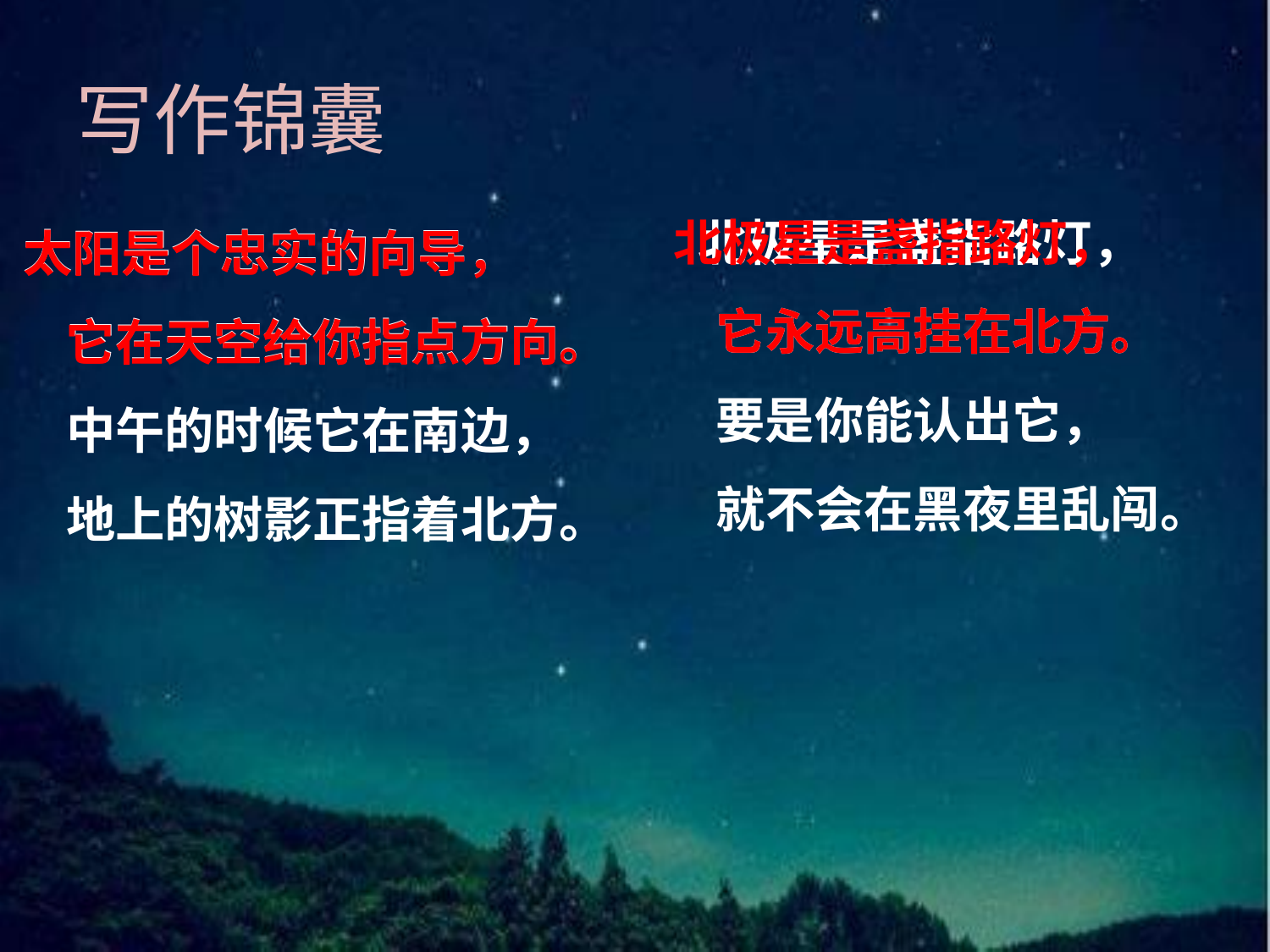

# 写作锦囊
    北极星是盏指路灯，
　　它永远高挂在北方。

 　 北极星是盏指路灯，
　　它永远高挂在北方。
　　要是你能认出它，
　　就不会在黑夜里乱闯。

    太阳是个忠实的向导，
　　它在天空给你指点方向。
　　中午的时候它在南边，
　　地上的树影正指着北方。

    太阳是个忠实的向导，
　　它在天空给你指点方向。